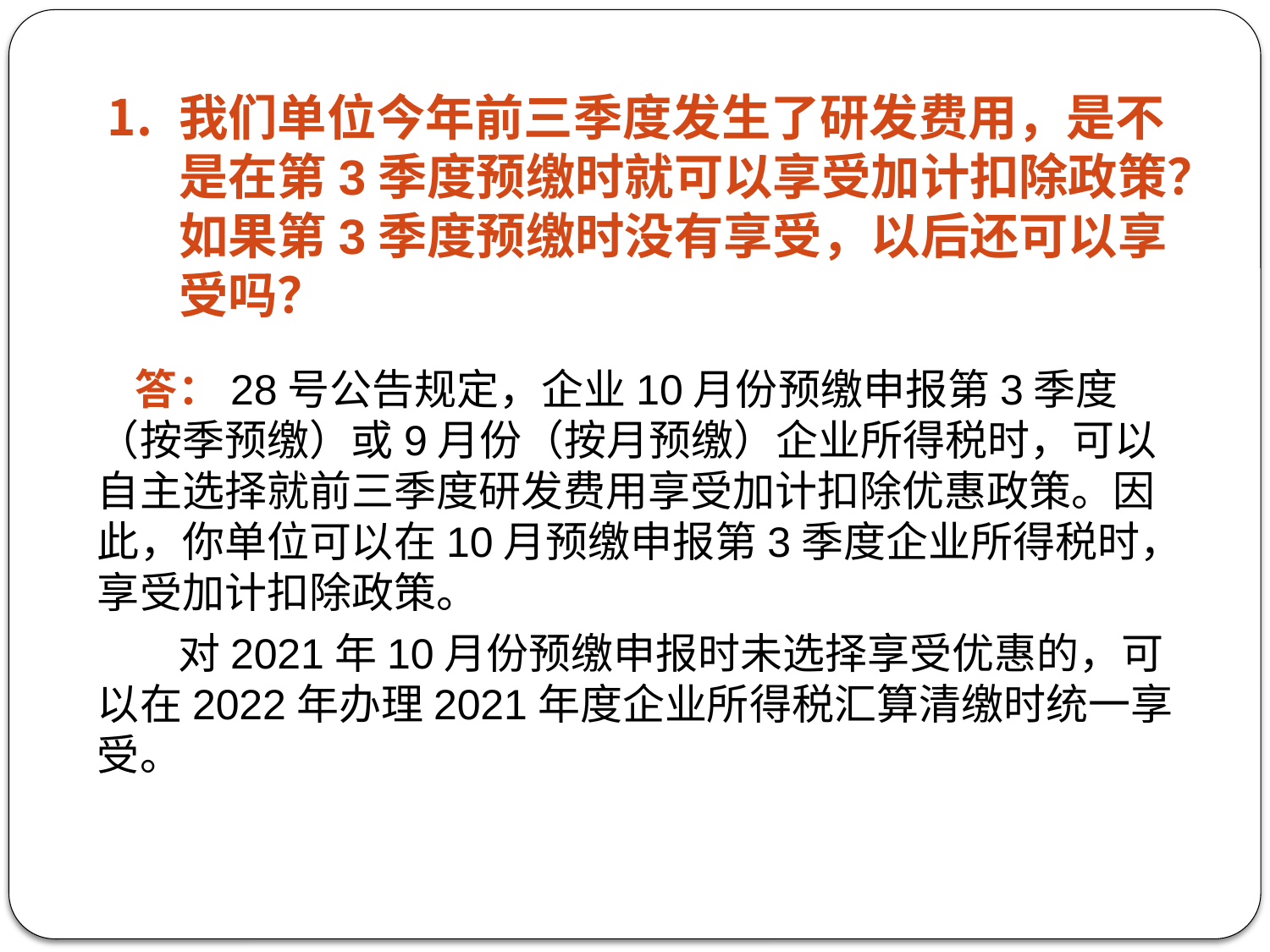

# 我们单位今年前三季度发生了研发费用，是不是在第3季度预缴时就可以享受加计扣除政策？如果第3季度预缴时没有享受，以后还可以享受吗？
答：28号公告规定，企业10月份预缴申报第3季度（按季预缴）或9月份（按月预缴）企业所得税时，可以自主选择就前三季度研发费用享受加计扣除优惠政策。因此，你单位可以在10月预缴申报第3季度企业所得税时，享受加计扣除政策。
　对2021年10月份预缴申报时未选择享受优惠的，可以在2022年办理2021年度企业所得税汇算清缴时统一享受。